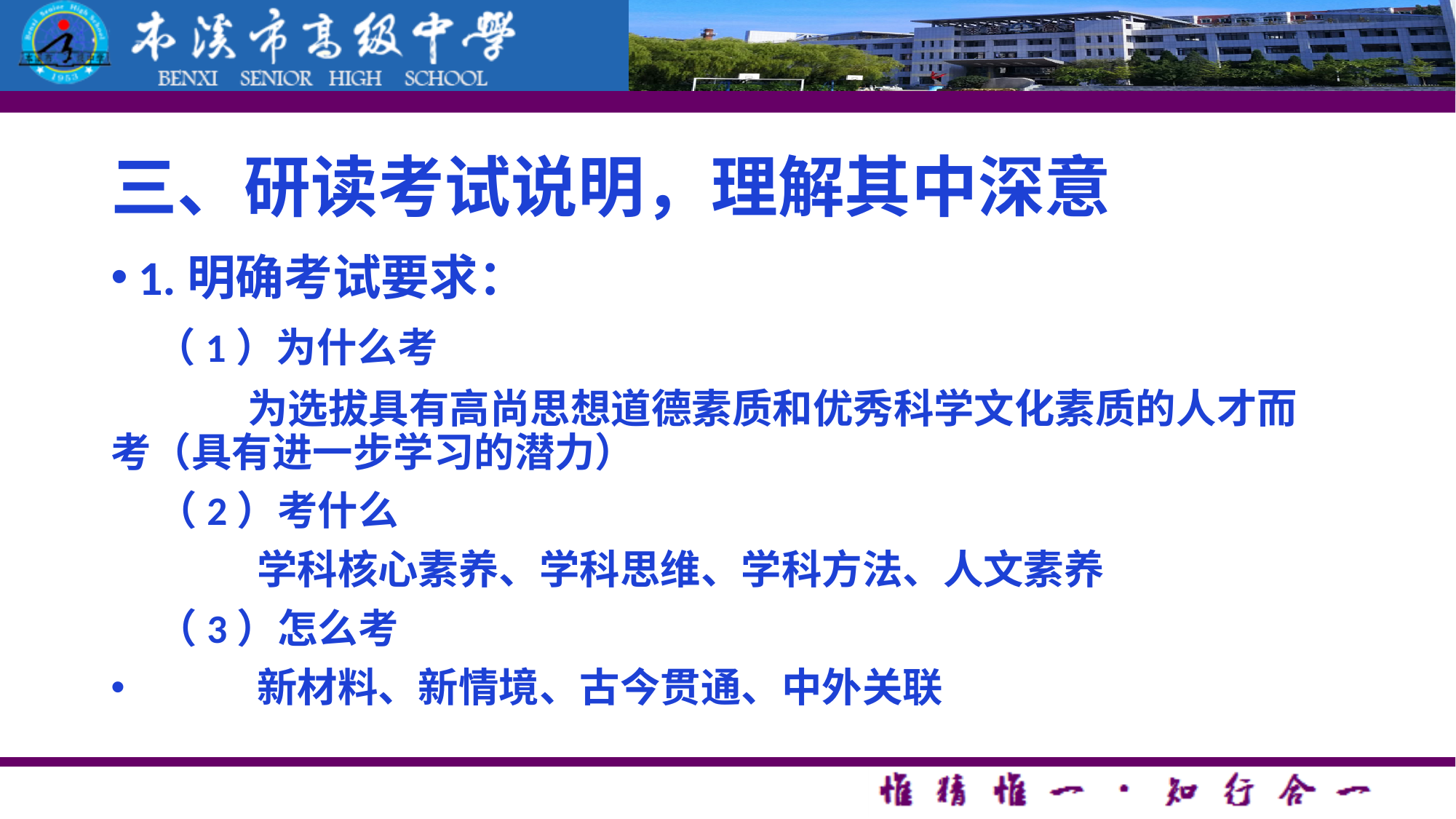

# 三、研读考试说明，理解其中深意
1.明确考试要求：
   （1）为什么考
              为选拔具有高尚思想道德素质和优秀科学文化素质的人才而考（具有进一步学习的潜力）
    （2）考什么
               学科核心素养、学科思维、学科方法、人文素养
    （3）怎么考
            新材料、新情境、古今贯通、中外关联